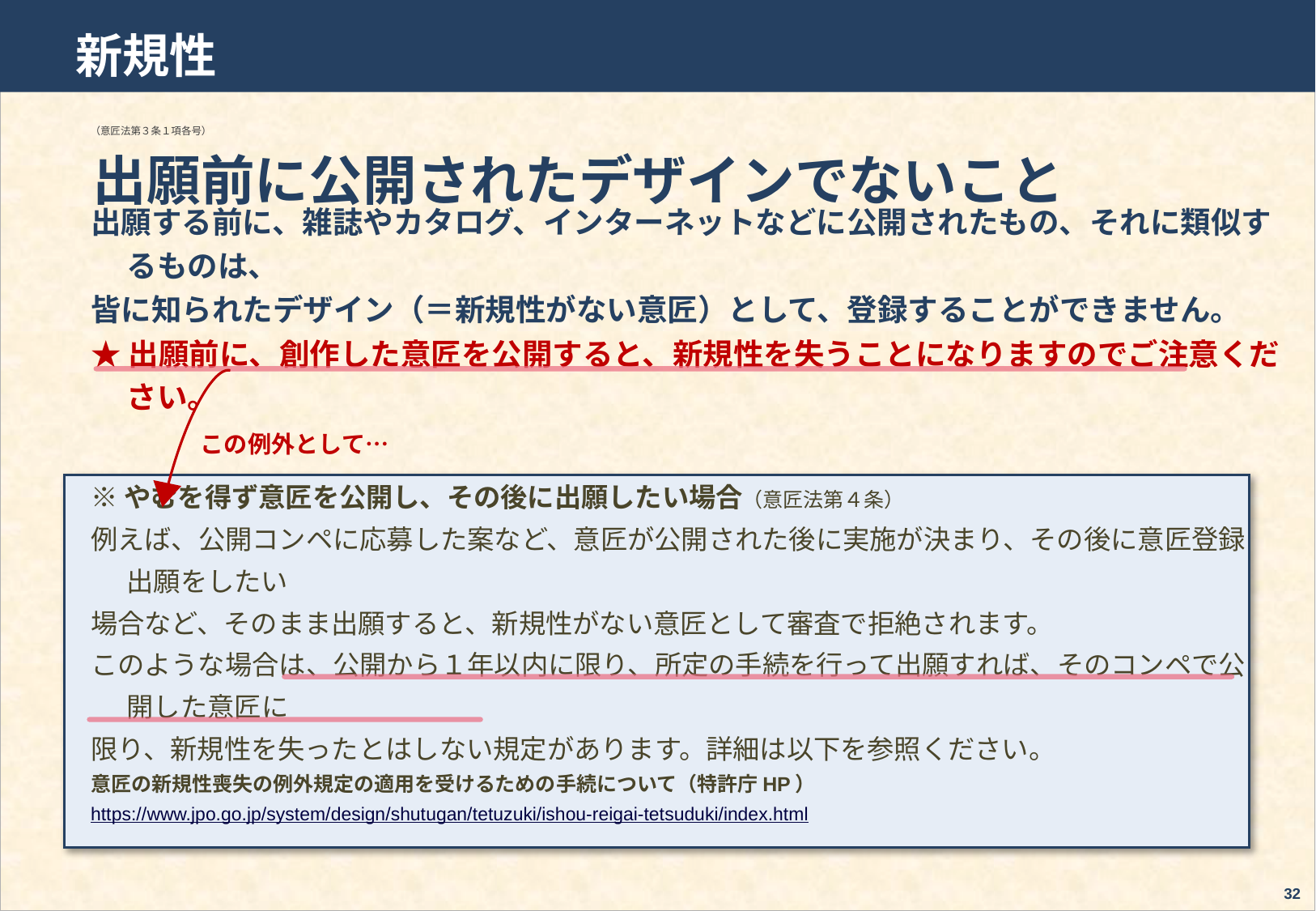

新規性
（意匠法第３条１項各号）
出願前に公開されたデザインでないこと
出願する前に、雑誌やカタログ、インターネットなどに公開されたもの、それに類似するものは、
皆に知られたデザイン（＝新規性がない意匠）として、登録することができません。
★出願前に、創作した意匠を公開すると、新規性を失うことになりますのでご注意ください。
この例外として…

※やむを得ず意匠を公開し、その後に出願したい場合（意匠法第４条）
例えば、公開コンペに応募した案など、意匠が公開された後に実施が決まり、その後に意匠登録出願をしたい
場合など、そのまま出願すると、新規性がない意匠として審査で拒絶されます。
このような場合は、公開から１年以内に限り、所定の手続を行って出願すれば、そのコンペで公開した意匠に
限り、新規性を失ったとはしない規定があります。詳細は以下を参照ください。
意匠の新規性喪失の例外規定の適用を受けるための手続について（特許庁HP）
https://www.jpo.go.jp/system/design/shutugan/tetuzuki/ishou-reigai-tetsuduki/index.html

32